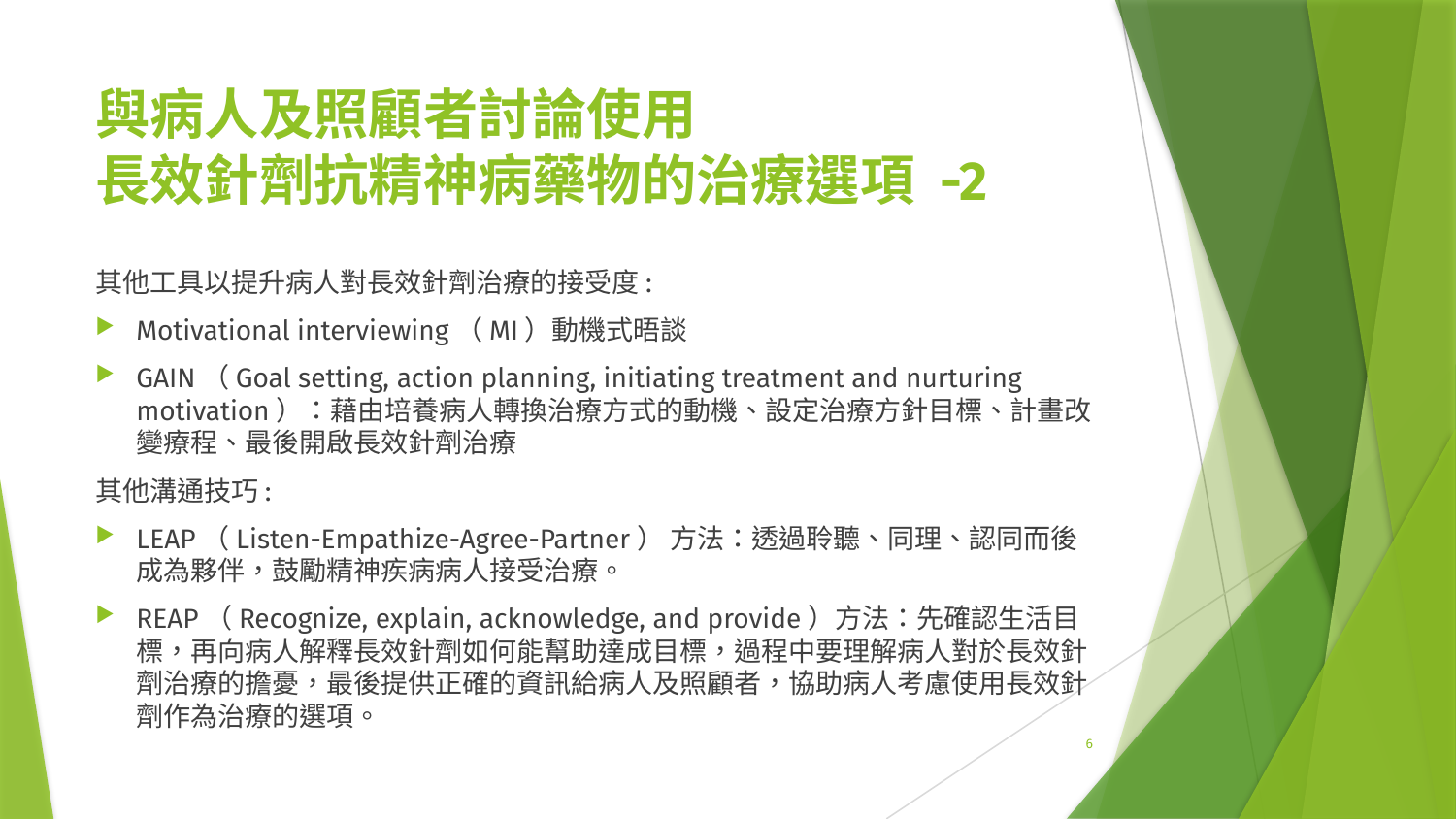

# 與病人及照顧者討論使用 長效針劑抗精神病藥物的治療選項 -2
其他工具以提升病人對長效針劑治療的接受度:
Motivational interviewing（MI）動機式晤談
GAIN（Goal setting, action planning, initiating treatment and nurturing motivation）：藉由培養病人轉換治療方式的動機、設定治療方針目標、計畫改變療程、最後開啟長效針劑治療
其他溝通技巧:
LEAP（Listen-Empathize-Agree-Partner） 方法：透過聆聽、同理、認同而後成為夥伴，鼓勵精神疾病病人接受治療。
REAP（Recognize, explain, acknowledge, and provide）方法：先確認生活目標，再向病人解釋長效針劑如何能幫助達成目標，過程中要理解病人對於長效針劑治療的擔憂，最後提供正確的資訊給病人及照顧者，協助病人考慮使用長效針劑作為治療的選項。

6